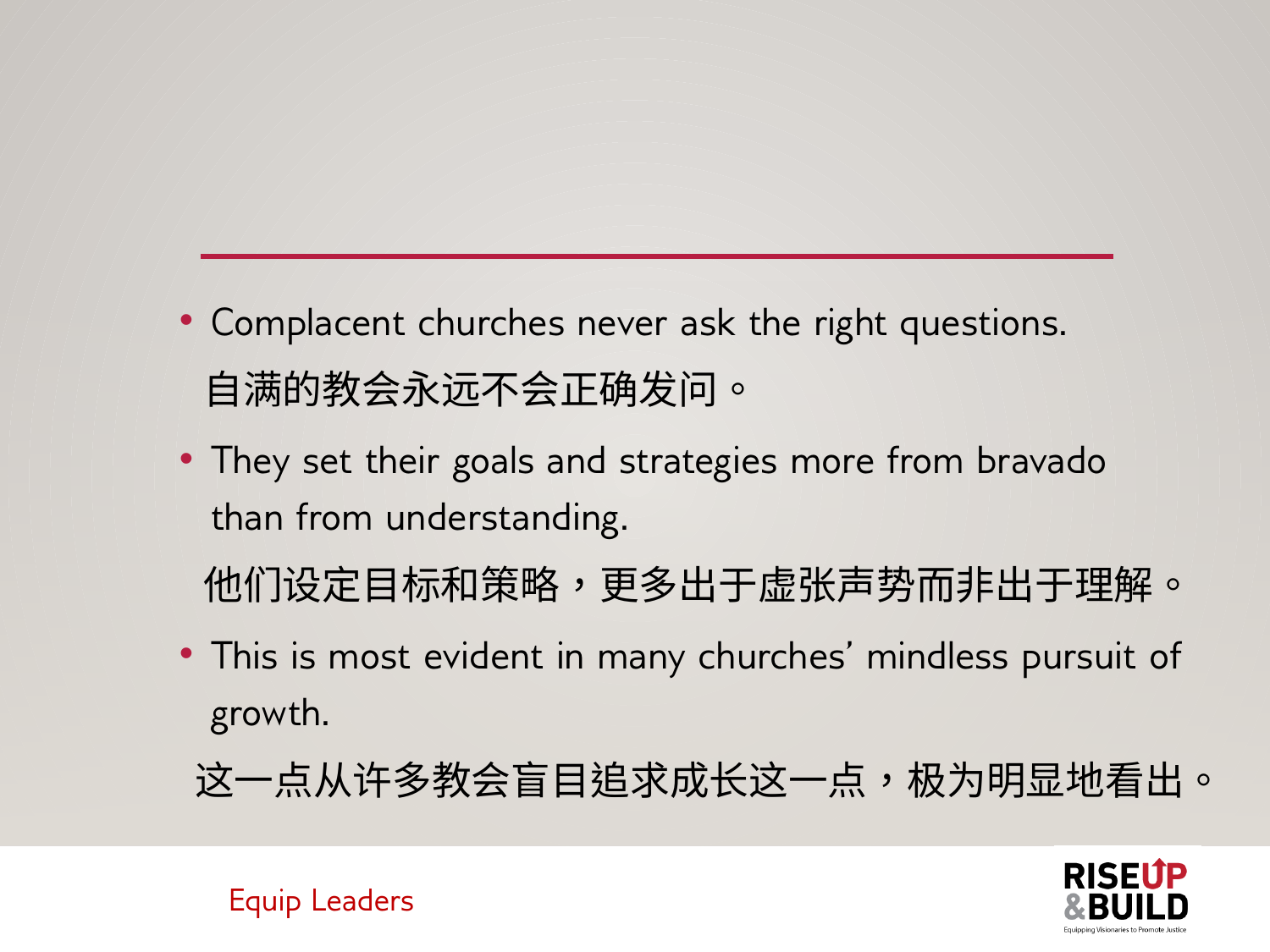

#
Complacent churches never ask the right questions.
  自满的教会永远不会正确发问。
They set their goals and strategies more from bravado than from understanding.
  他们设定目标和策略，更多出于虚张声势而非出于理解。
This is most evident in many churches’ mindless pursuit of growth.
 这一点从许多教会盲目追求成长这一点，极为明显地看出。

Equip Leaders